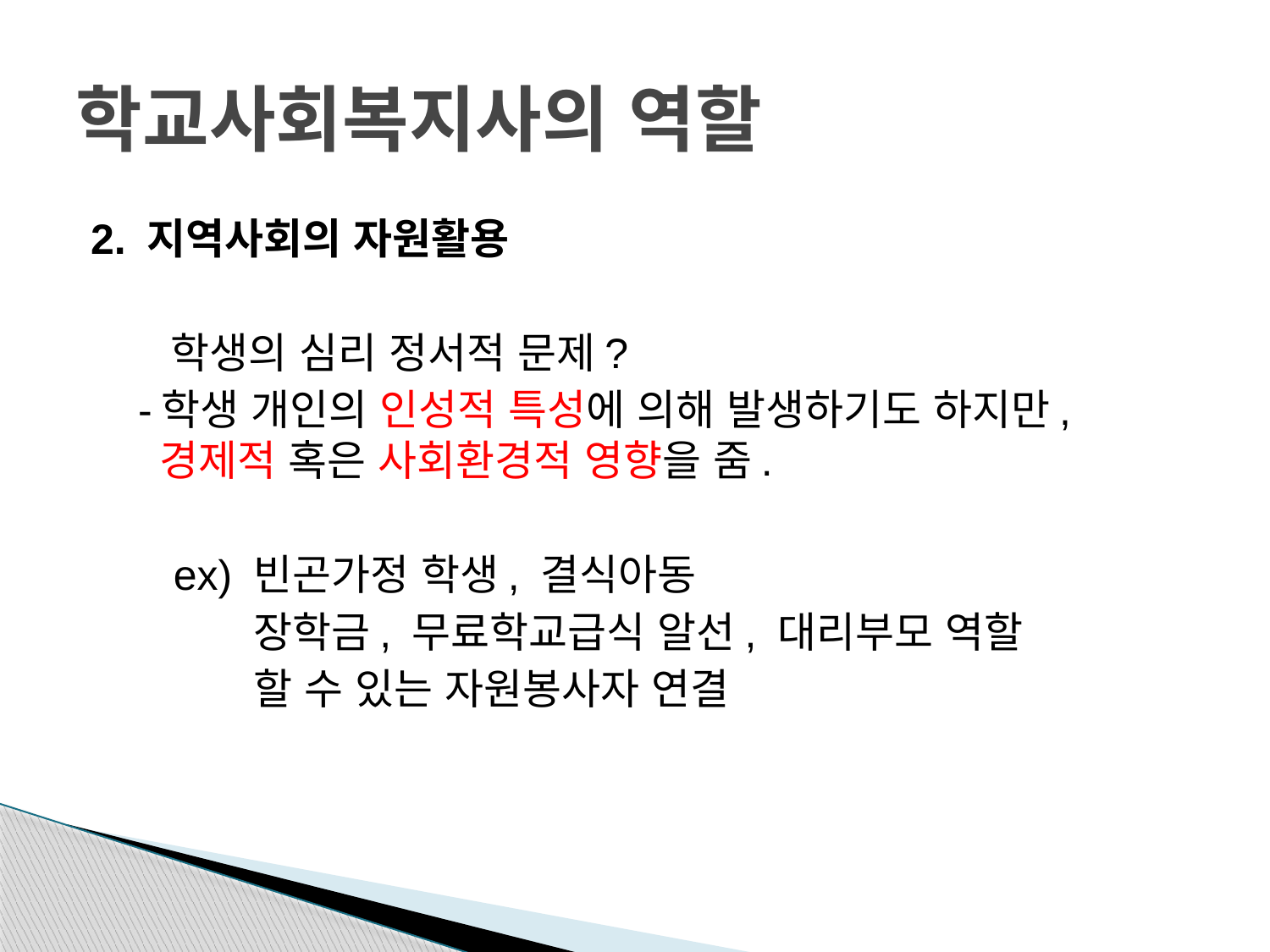

# 학교사회복지사의 역할
2. 지역사회의 자원활용

      학생의 심리 정서적 문제?
    -학생 개인의 인성적 특성에 의해 발생하기도 하지만, 경제적 혹은 사회환경적 영향을 줌.

       ex) 빈곤가정 학생, 결식아동
             장학금, 무료학교급식 알선, 대리부모 역할
             할 수 있는 자원봉사자 연결